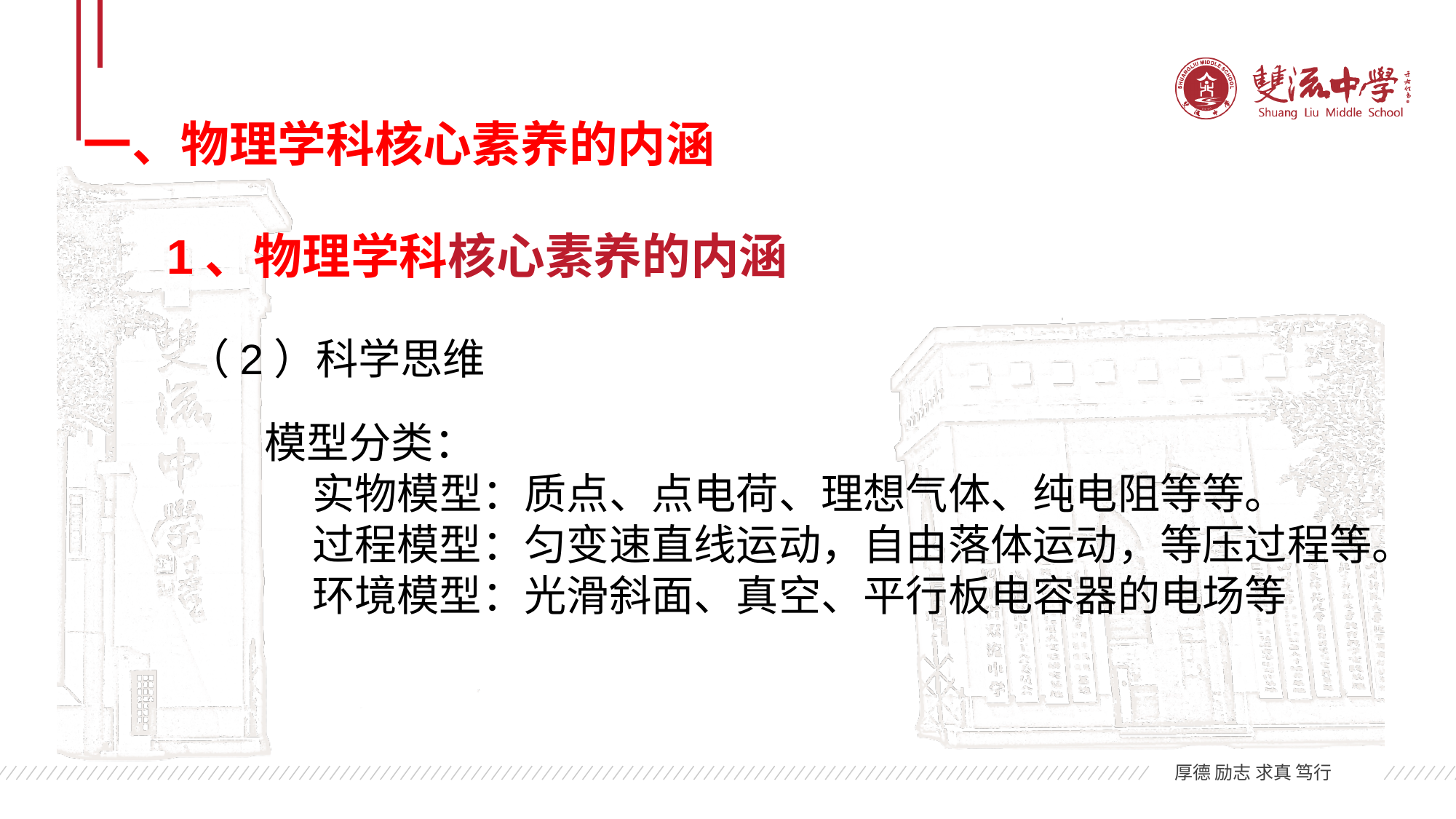

一、物理学科核心素养的内涵
1、物理学科核心素养的内涵
（2）科学思维
模型分类：
    实物模型：质点、点电荷、理想气体、纯电阻等等。
    过程模型：匀变速直线运动，自由落体运动，等压过程等。
    环境模型：光滑斜面、真空、平行板电容器的电场等